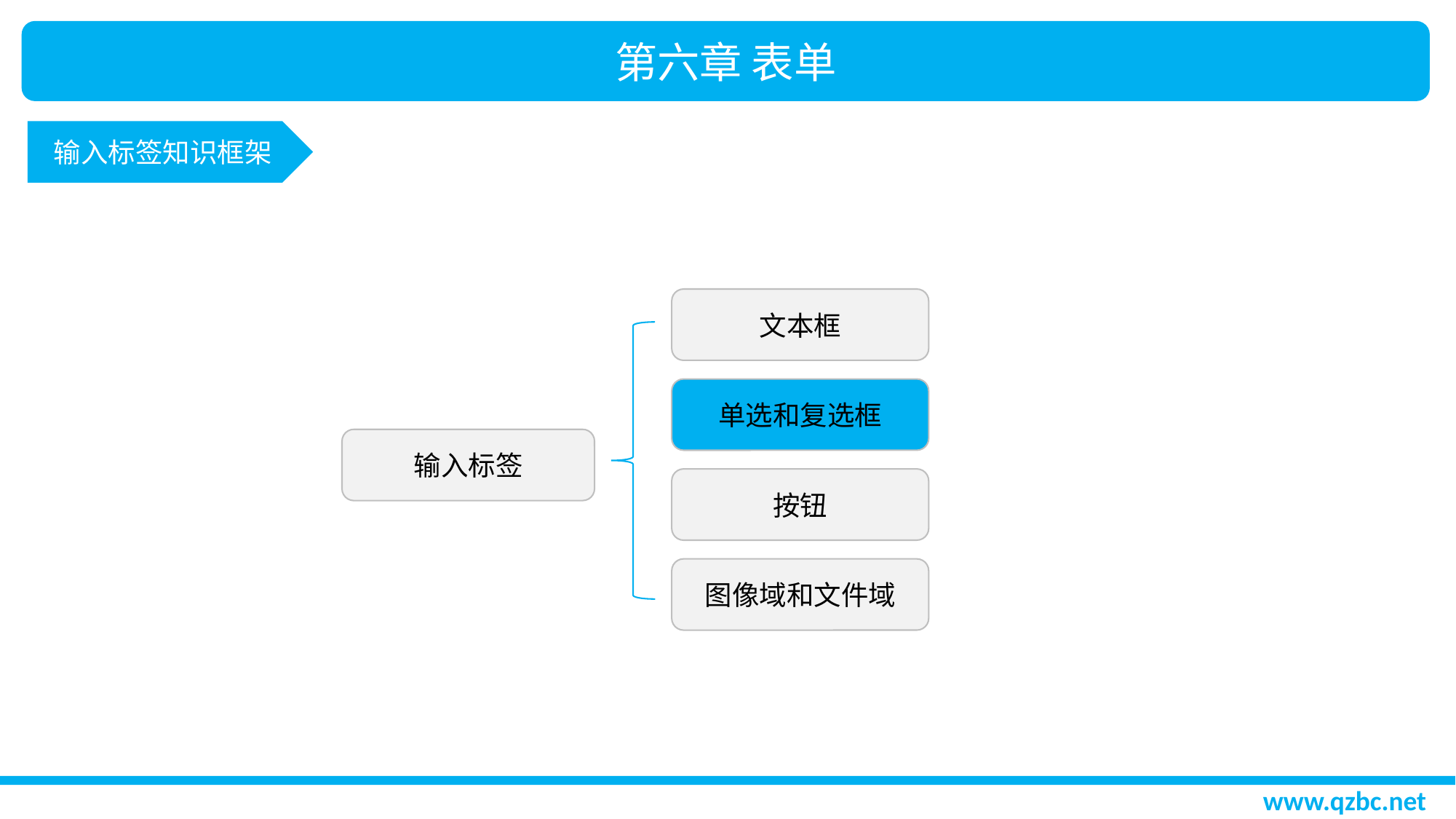

第六章 表单
输入标签知识框架
文本框

单选和复选框
输入标签
按钮
图像域和文件域

www.qzbc.net